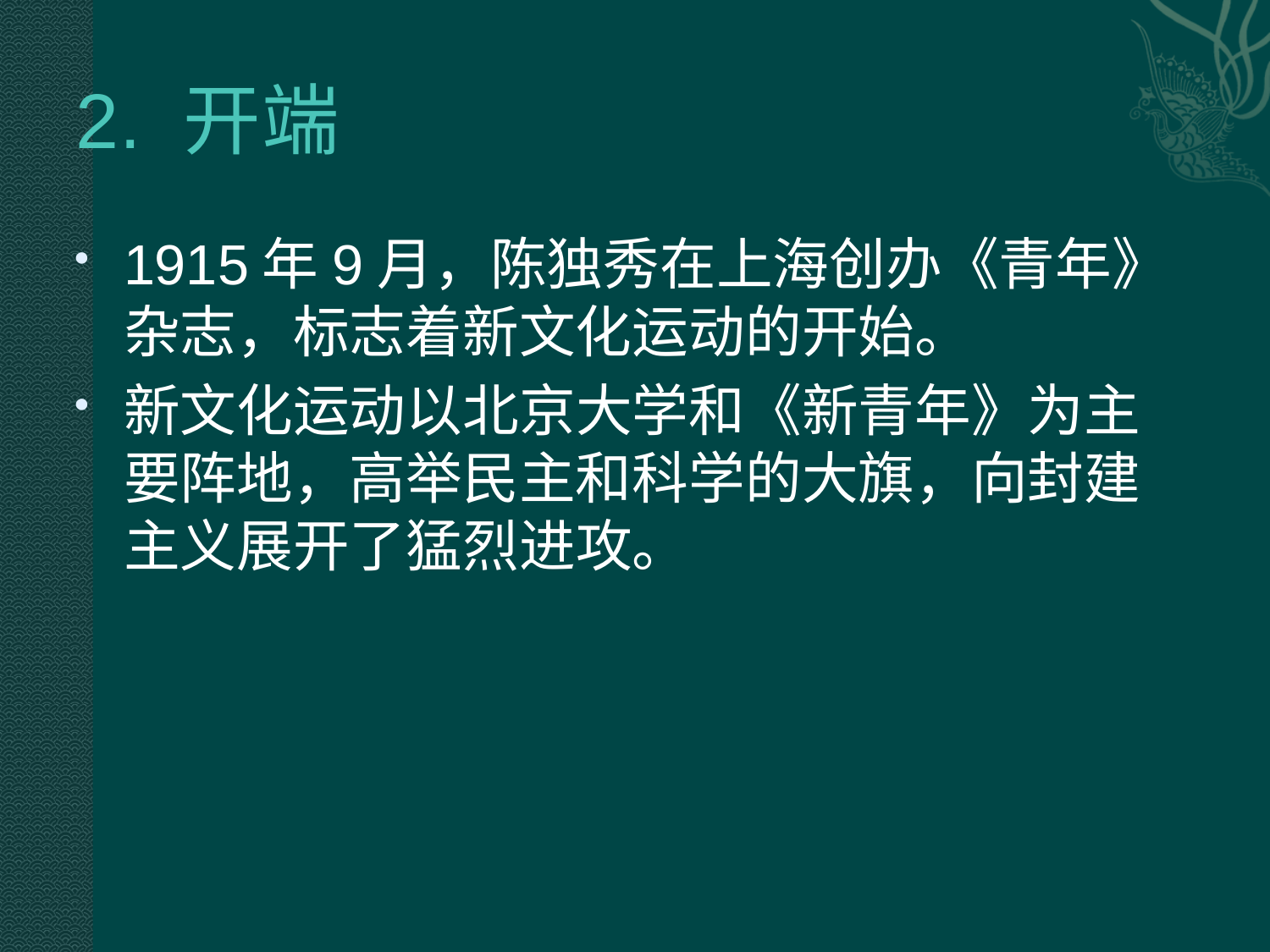

# 2. 开端
1915年9月，陈独秀在上海创办《青年》杂志，标志着新文化运动的开始。
新文化运动以北京大学和《新青年》为主要阵地，高举民主和科学的大旗，向封建主义展开了猛烈进攻。